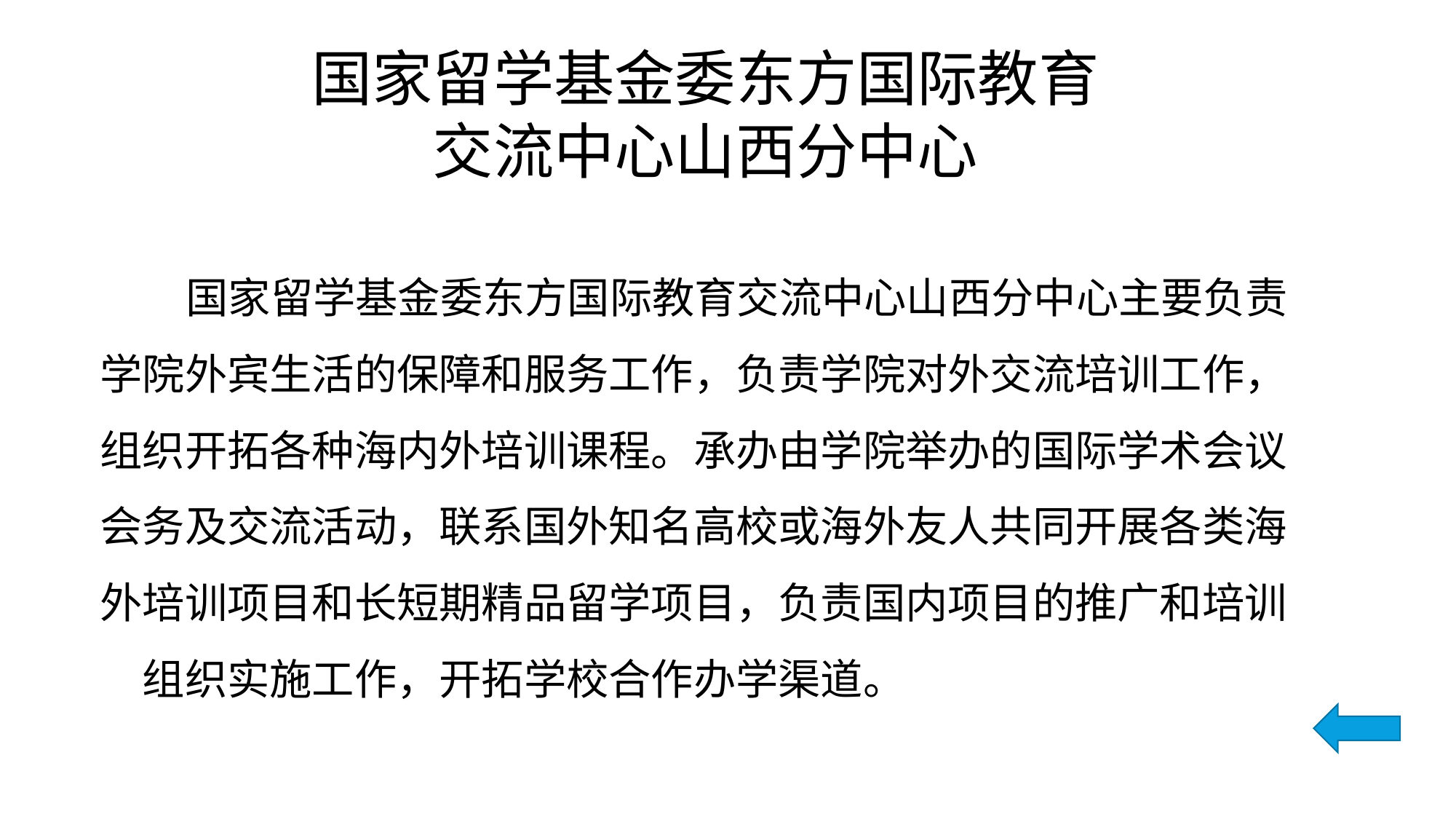

国家留学基金委东方国际教育
交流中心山西分中心

        国家留学基金委东方国际教育交流中心山西分中心主要负责学院外宾生活的保障和服务工作，负责学院对外交流培训工作，组织开拓各种海内外培训课程。承办由学院举办的国际学术会议会务及交流活动，联系国外知名高校或海外友人共同开展各类海外培训项目和长短期精品留学项目，负责国内项目的推广和培训　组织实施工作，开拓学校合作办学渠道。